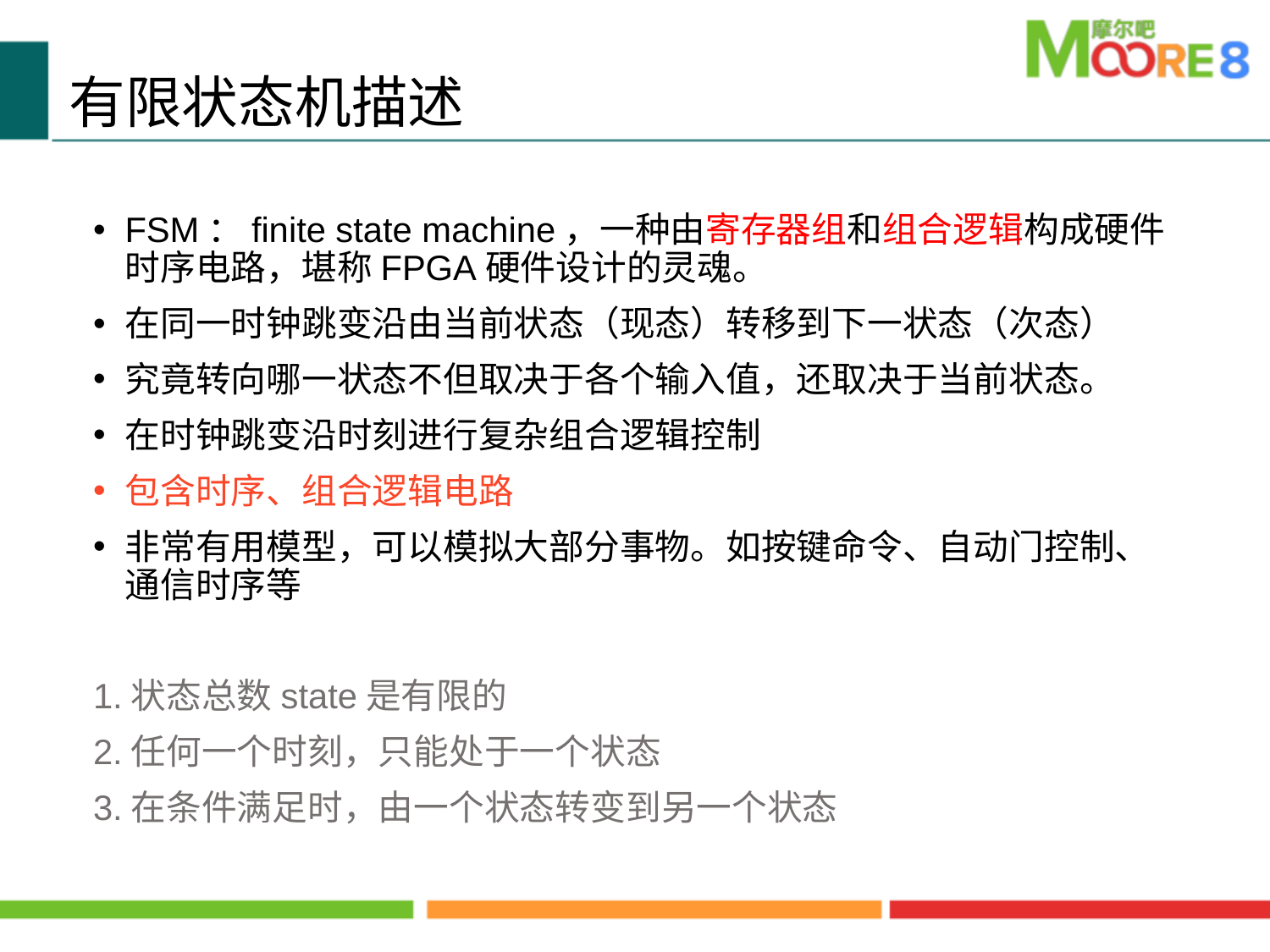

有限状态机描述
FSM：finite state machine，一种由寄存器组和组合逻辑构成硬件时序电路，堪称FPGA硬件设计的灵魂。
在同一时钟跳变沿由当前状态（现态）转移到下一状态（次态）
究竟转向哪一状态不但取决于各个输入值，还取决于当前状态。
在时钟跳变沿时刻进行复杂组合逻辑控制
包含时序、组合逻辑电路
非常有用模型，可以模拟大部分事物。如按键命令、自动门控制、通信时序等

1.状态总数state是有限的
2.任何一个时刻，只能处于一个状态
3.在条件满足时，由一个状态转变到另一个状态